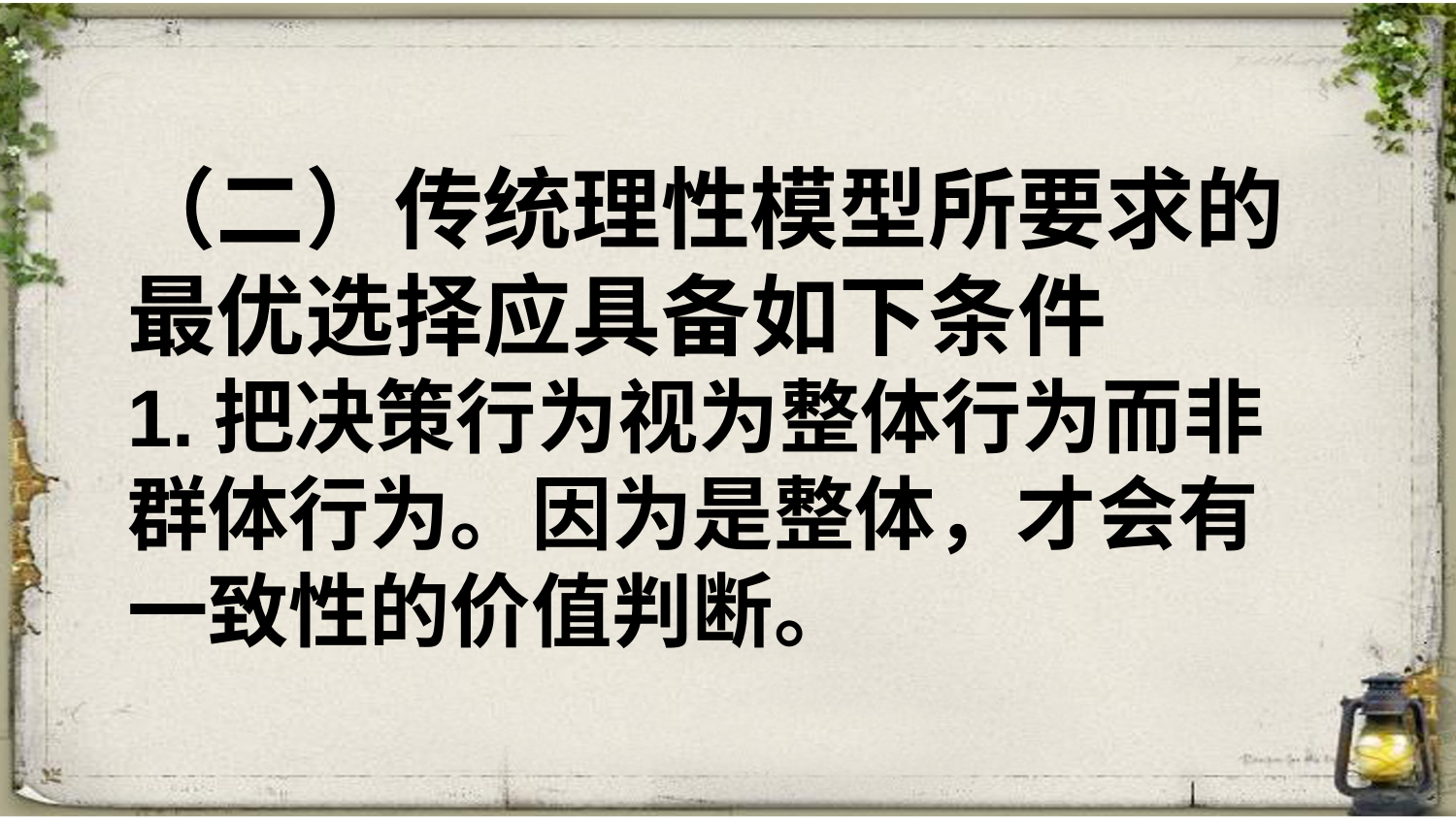

（二）传统理性模型所要求的最优选择应具备如下条件
1.把决策行为视为整体行为而非群体行为。因为是整体，才会有一致性的价值判断。